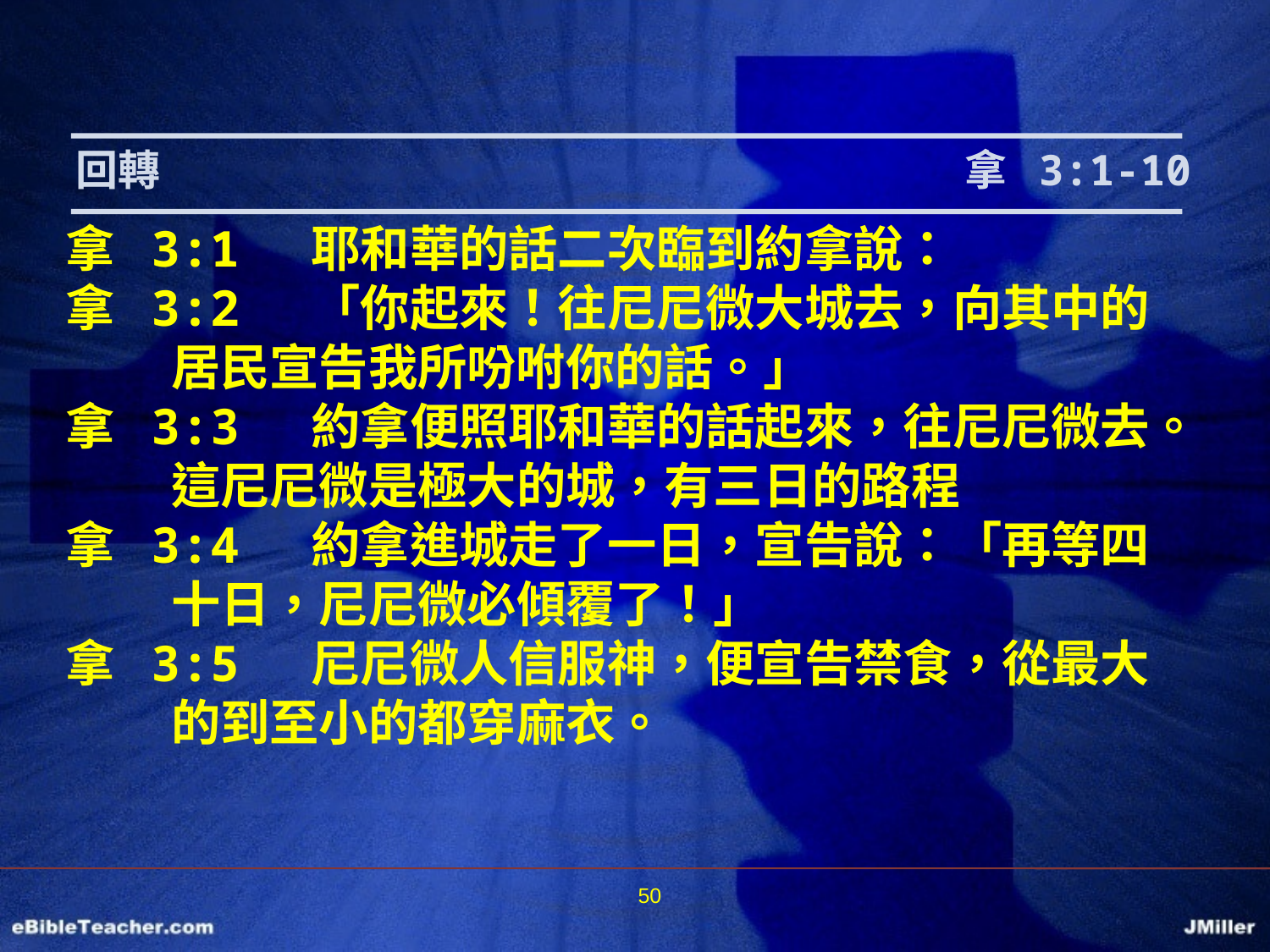

回轉							拿 3:1-10
拿 3:1  耶和華的話二次臨到約拿說：
拿 3:2  「你起來！往尼尼微大城去，向其中的居民宣告我所吩咐你的話。」
拿 3:3  約拿便照耶和華的話起來，往尼尼微去。這尼尼微是極大的城，有三日的路程
拿 3:4  約拿進城走了一日，宣告說：「再等四十日，尼尼微必傾覆了！」
拿 3:5  尼尼微人信服神，便宣告禁食，從最大的到至小的都穿麻衣。